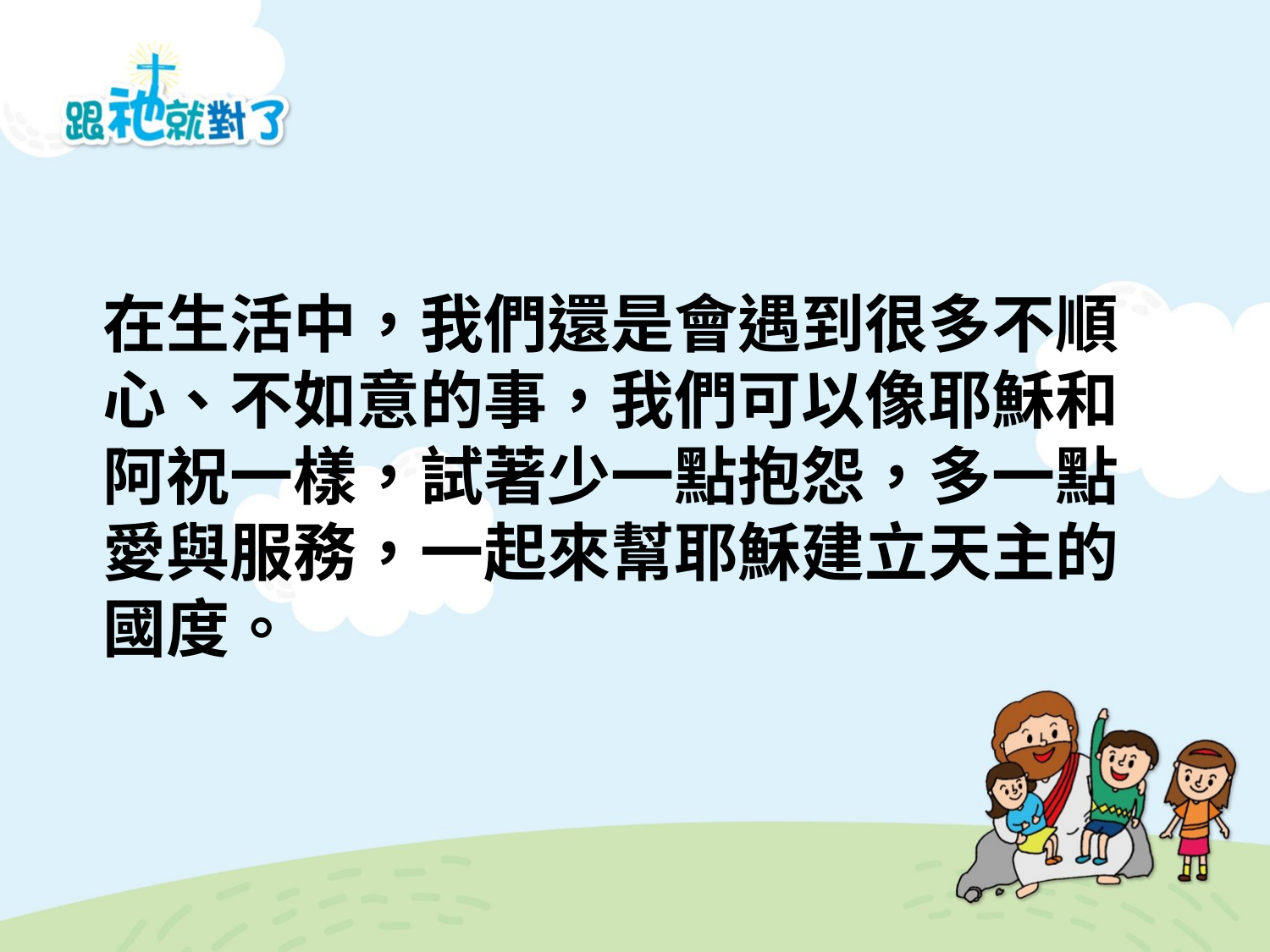

在生活中，我們還是會遇到很多不順心、不如意的事，我們可以像耶穌和阿祝一樣，試著少一點抱怨，多一點愛與服務，一起來幫耶穌建立天主的國度。